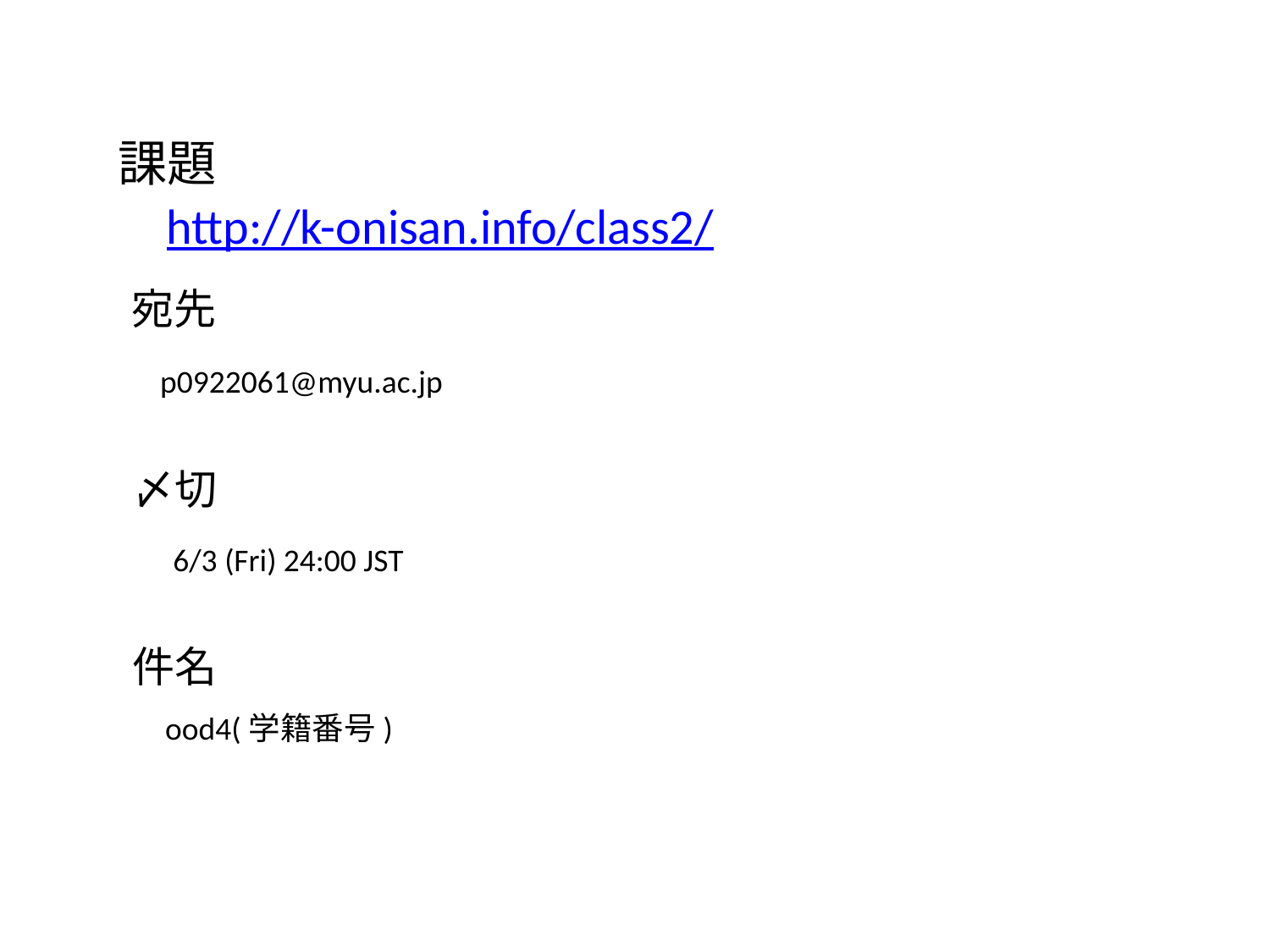

課題
http://k-onisan.info/class2/
宛先
p0922061@myu.ac.jp
〆切
6/3 (Fri) 24:00 JST
件名
ood4(学籍番号)